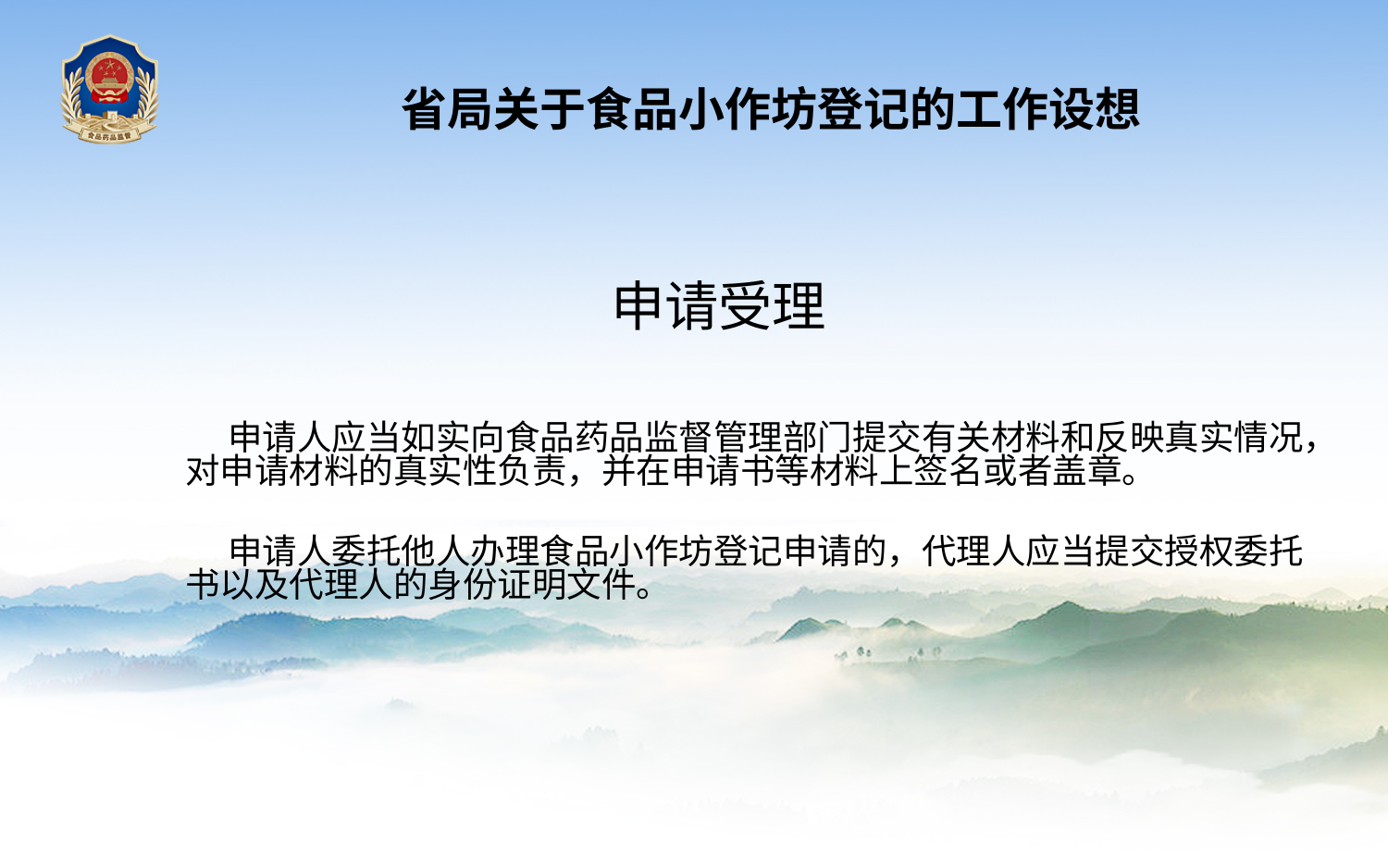

省局关于食品小作坊登记的工作设想

申请受理

           申请人应当如实向食品药品监督管理部门提交有关材料和反映真实情况，对申请材料的真实性负责，并在申请书等材料上签名或者盖章。

           申请人委托他人办理食品小作坊登记申请的，代理人应当提交授权委托书以及代理人的身份证明文件。